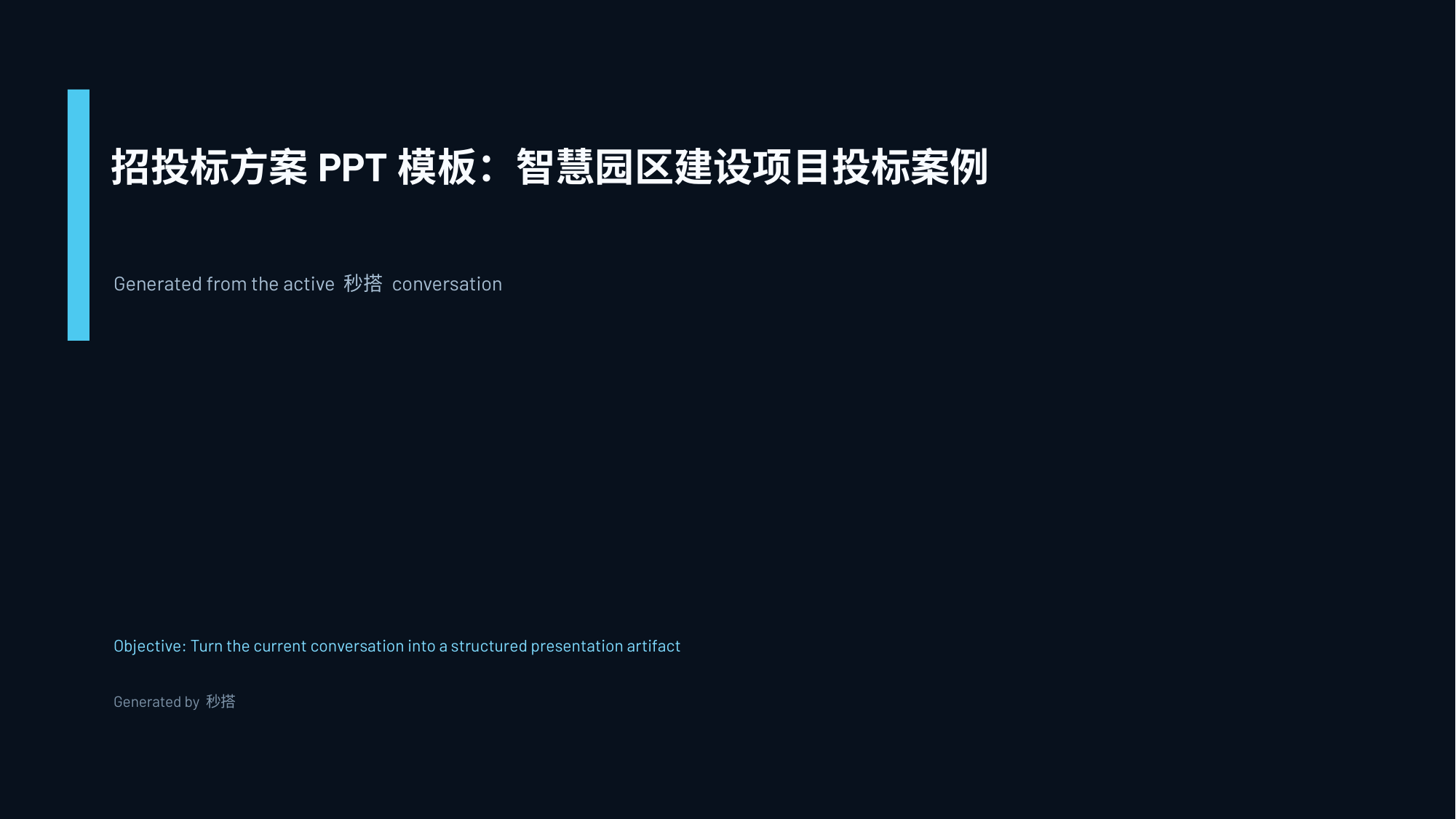

招投标方案PPT模板：智慧园区建设项目投标案例
Generated from the active 秒搭 conversation
Objective: Turn the current conversation into a structured presentation artifact
Generated by 秒搭